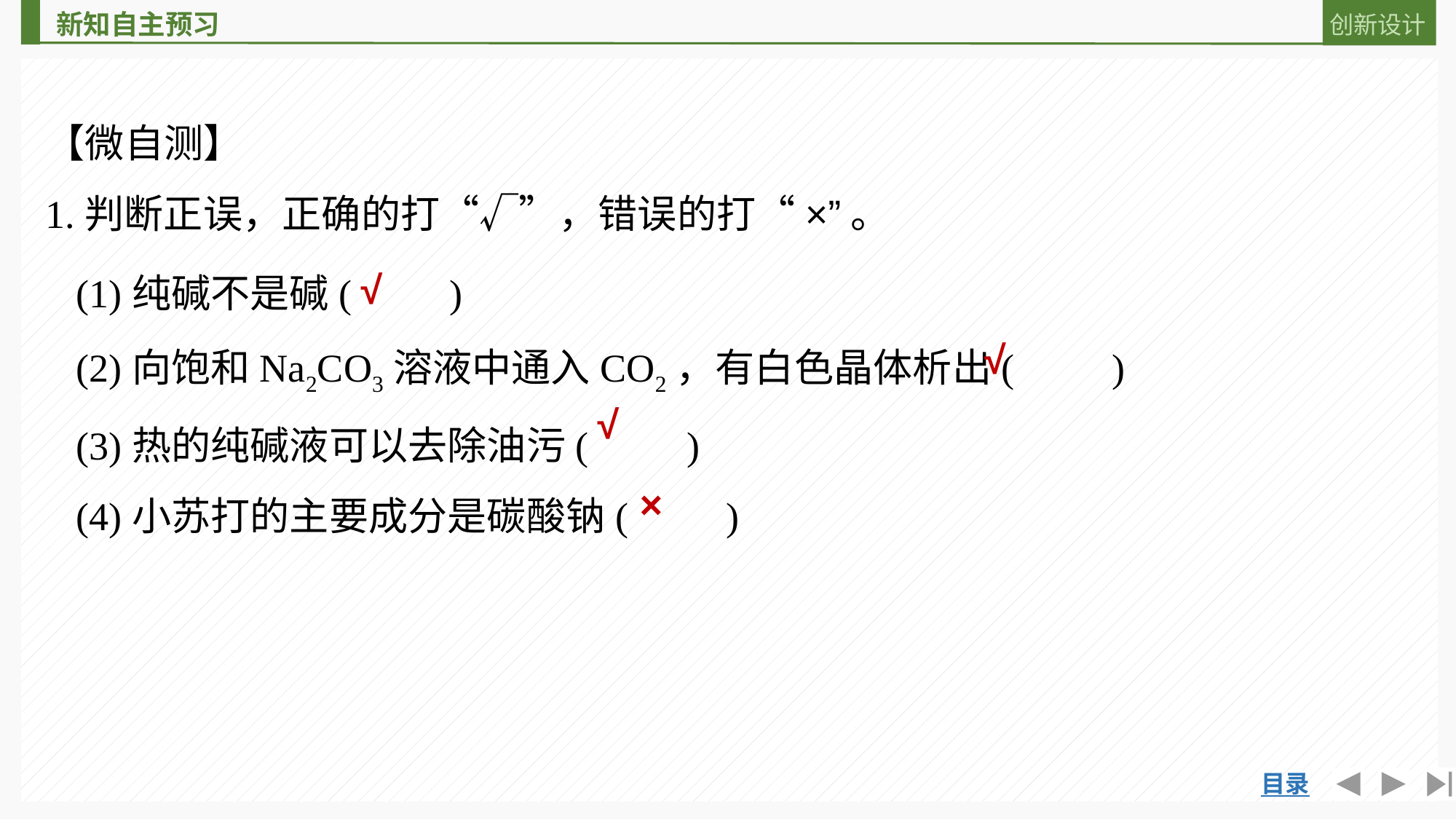

【微自测】
1.判断正误，正确的打“√”，错误的打“×”。
(1)纯碱不是碱(　　)
(2)向饱和Na2CO3溶液中通入CO2，有白色晶体析出(　　)
(3)热的纯碱液可以去除油污(　　)
(4)小苏打的主要成分是碳酸钠(　　)
√
√
√
×